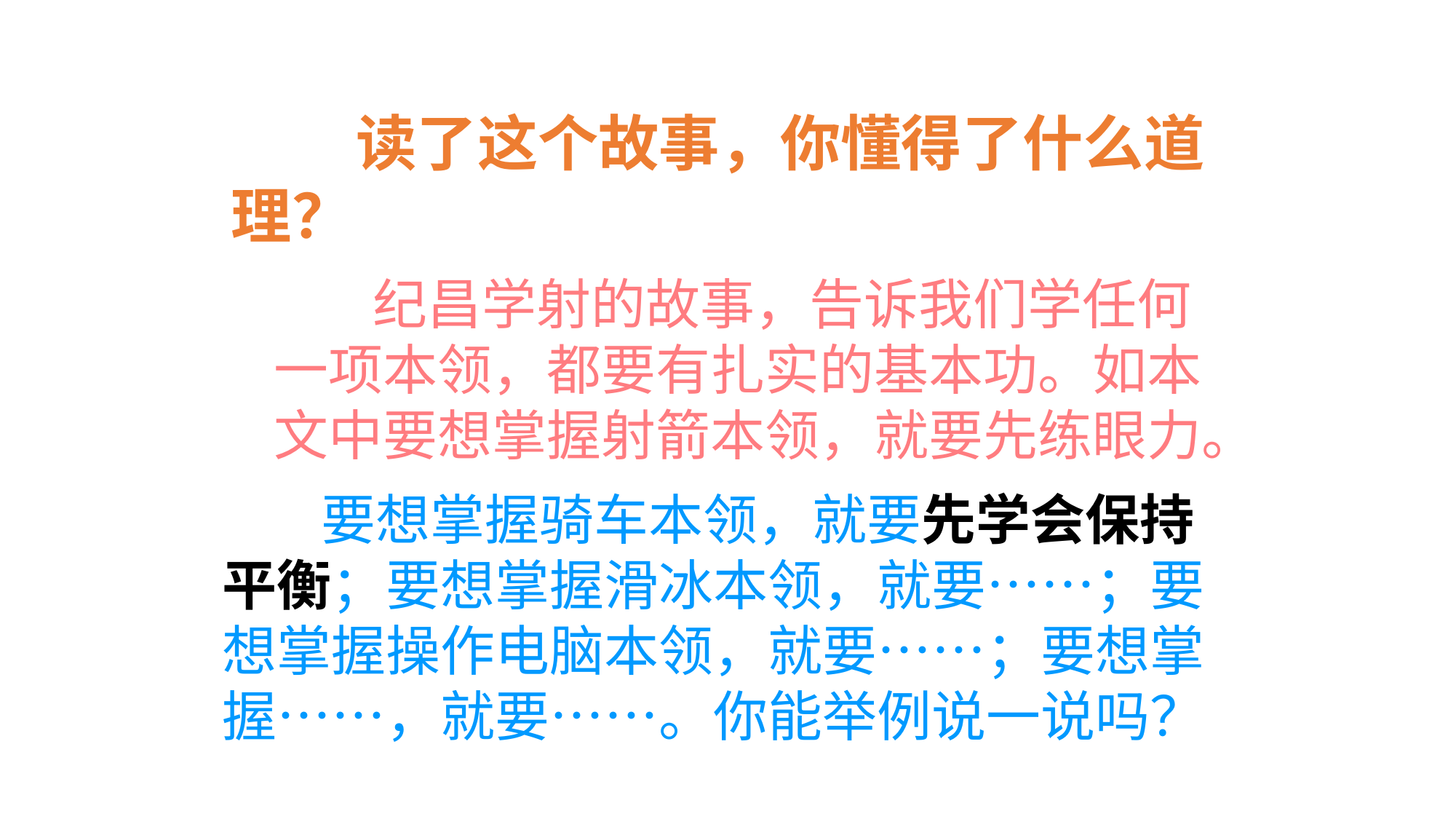

读了这个故事，你懂得了什么道理？
       纪昌学射的故事，告诉我们学任何一项本领，都要有扎实的基本功。如本文中要想掌握射箭本领，就要先练眼力。
       要想掌握骑车本领，就要先学会保持平衡；要想掌握滑冰本领，就要……；要想掌握操作电脑本领，就要……；要想掌握……，就要……。你能举例说一说吗？